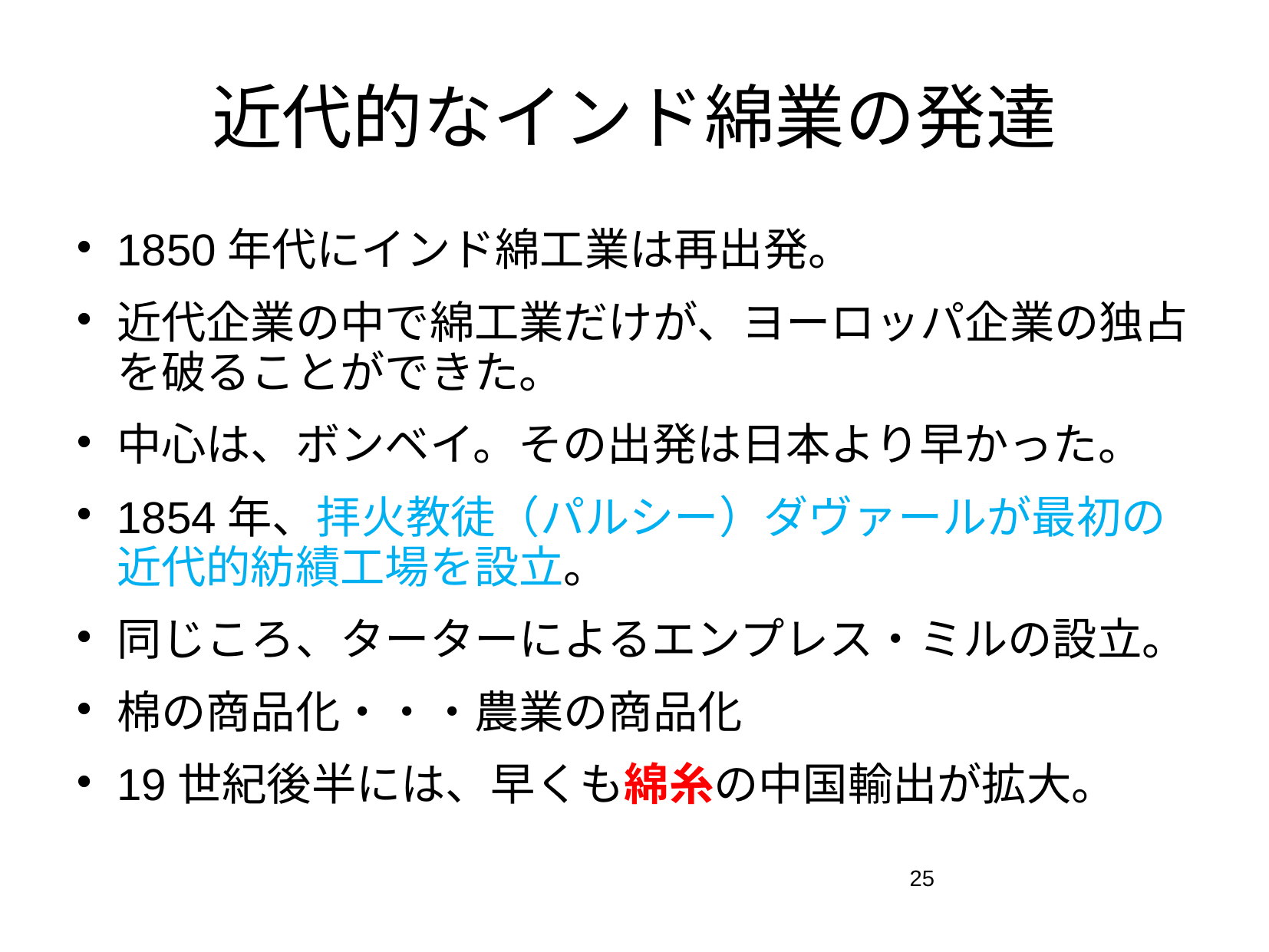

# 近代的なインド綿業の発達
1850年代にインド綿工業は再出発。
近代企業の中で綿工業だけが、ヨーロッパ企業の独占を破ることができた。
中心は、ボンベイ。その出発は日本より早かった。
1854年、拝火教徒（パルシー）ダヴァールが最初の近代的紡績工場を設立。
同じころ、ターターによるエンプレス・ミルの設立。
棉の商品化・・・農業の商品化
19世紀後半には、早くも綿糸の中国輸出が拡大。
25